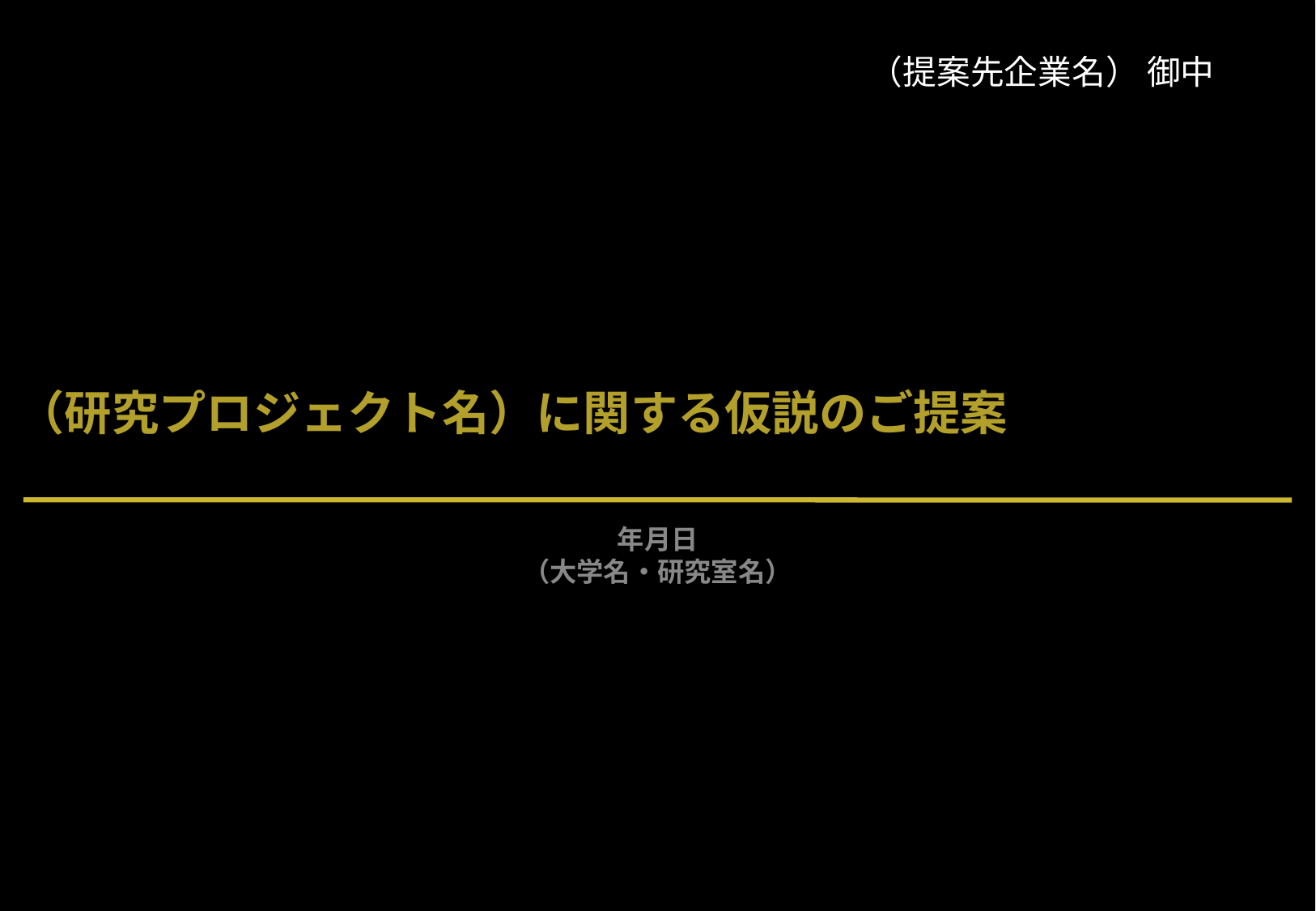

（提案先企業名） 御中
（研究プロジェクト名）に関する仮説のご提案
年月日
（大学名・研究室名）